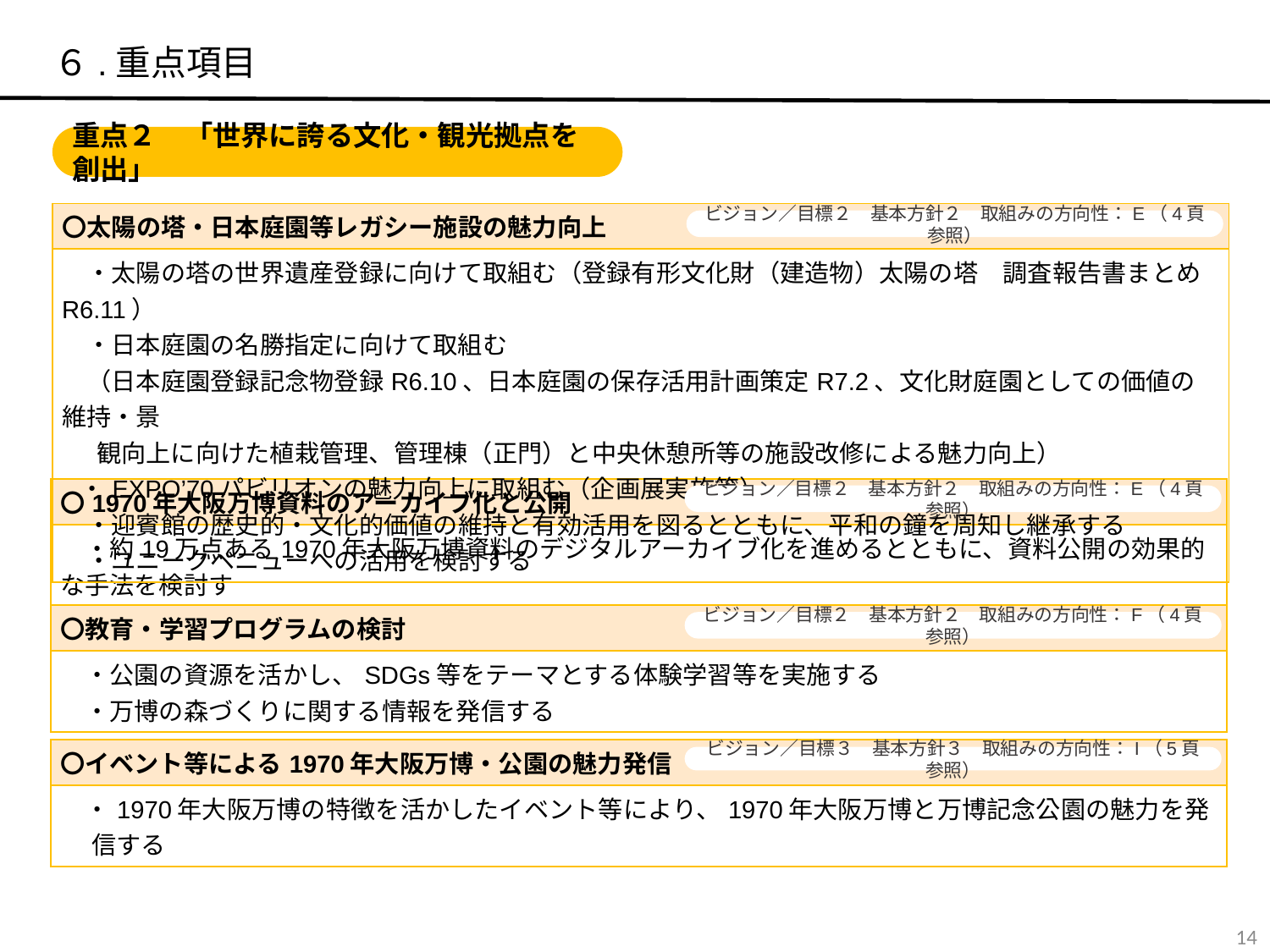

６.重点項目
重点２　「世界に誇る文化・観光拠点を創出」
| 〇太陽の塔・日本庭園等レガシー施設の魅力向上 |
| --- |
| ・太陽の塔の世界遺産登録に向けて取組む（登録有形文化財（建造物）太陽の塔　調査報告書まとめR6.11） 　・日本庭園の名勝指定に向けて取組む 　（日本庭園登録記念物登録R6.10、日本庭園の保存活用計画策定R7.2、文化財庭園としての価値の維持・景 観向上に向けた植栽管理、管理棟（正門）と中央休憩所等の施設改修による魅力向上） ・EXPO’70パビリオンの魅力向上に取組む（企画展実施等） 　・迎賓館の歴史的・文化的価値の維持と有効活用を図るとともに、平和の鐘を周知し継承する 　・ユニークベニューへの活用を検討する |
ビジョン／目標２　基本方針２　取組みの方向性：E（4頁参照）
| 〇1970年大阪万博資料のアーカイブ化と公開 |
| --- |
| ・約19万点ある1970年大阪万博資料のデジタルアーカイブ化を進めるとともに、資料公開の効果的な手法を検討す　 　 る |
ビジョン／目標２　基本方針２　取組みの方向性：E（4頁参照）
| 〇教育・学習プログラムの検討 |
| --- |
| ・公園の資源を活かし、SDGs等をテーマとする体験学習等を実施する 　・万博の森づくりに関する情報を発信する |
ビジョン／目標２　基本方針２　取組みの方向性：F（4頁参照）
| 〇イベント等による1970年大阪万博・公園の魅力発信 |
| --- |
| ・1970年大阪万博の特徴を活かしたイベント等により、1970年大阪万博と万博記念公園の魅力を発信する |
ビジョン／目標３　基本方針３　取組みの方向性：I（5頁参照）
14